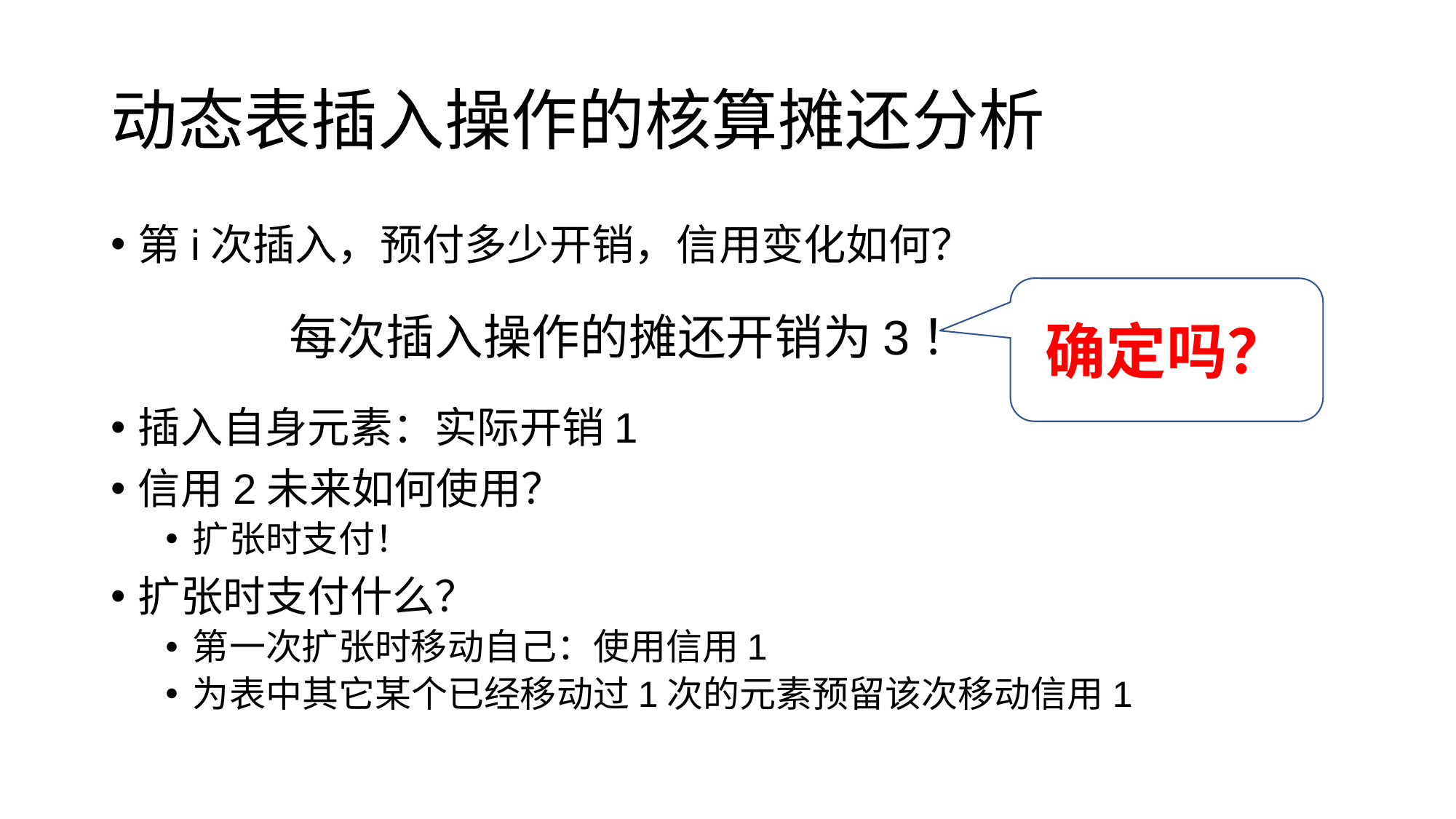

# 动态表插入操作的核算摊还分析
第i次插入，预付多少开销，信用变化如何？

插入自身元素：实际开销1
信用2未来如何使用？
扩张时支付！
扩张时支付什么？
第一次扩张时移动自己：使用信用1
为表中其它某个已经移动过1次的元素预留该次移动信用1
确定吗？
每次插入操作的摊还开销为3！